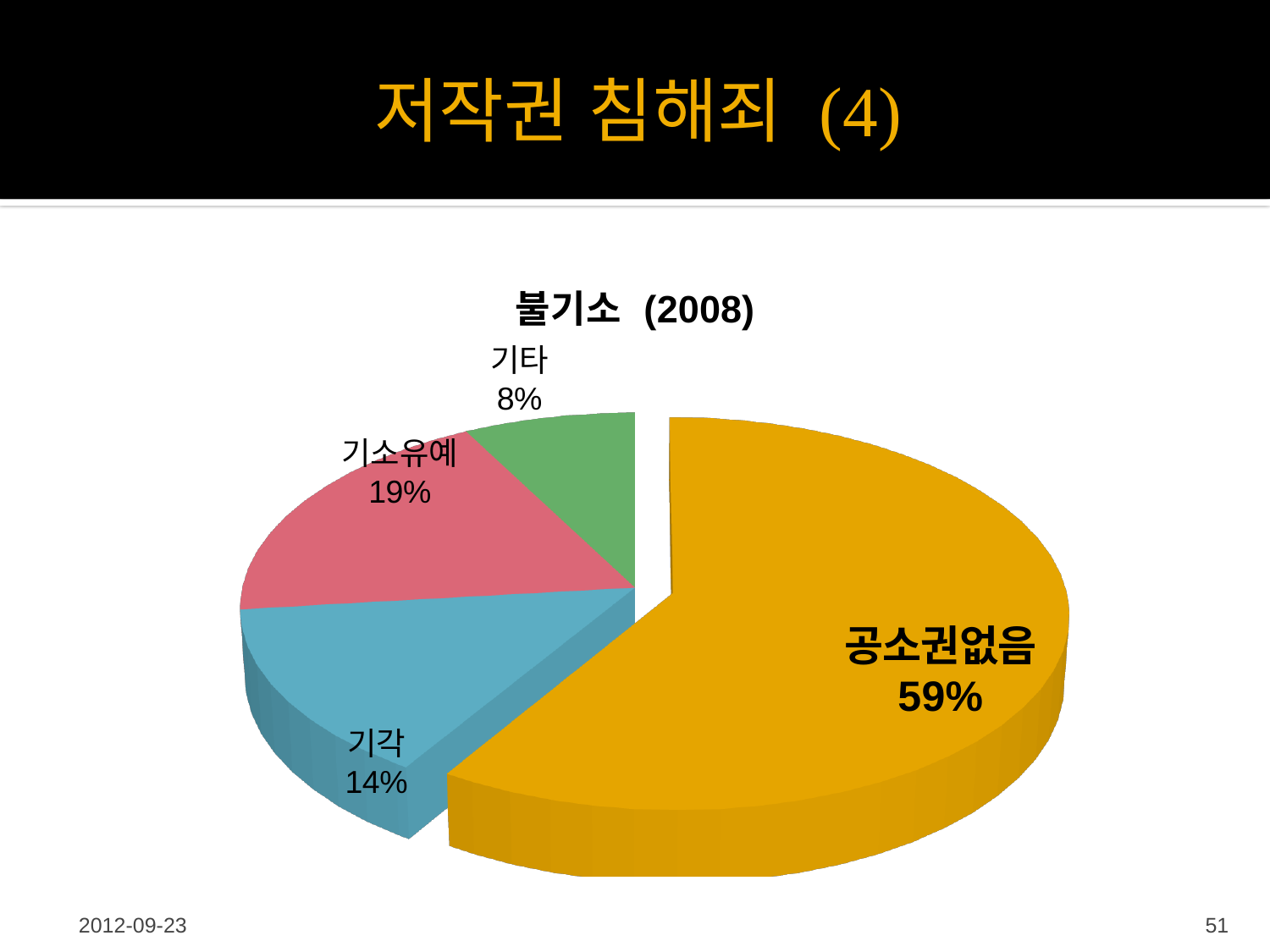

# 저작권 침해죄 (4)

[unsupported chart]

2012-09-23
51